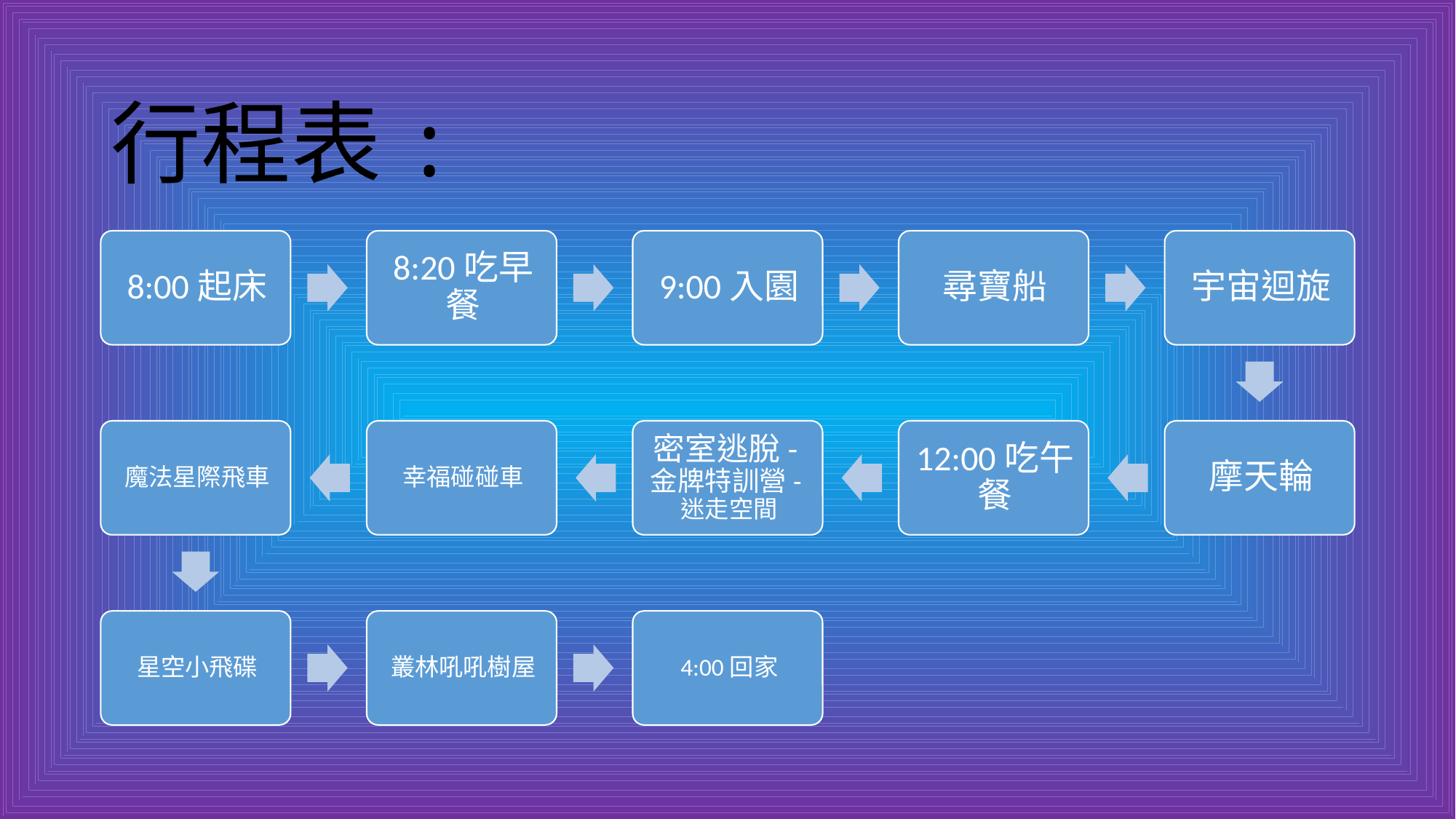

# 行程表:
8:00起床

8:20吃早餐

9:00入園

尋寶船

宇宙迴旋

摩天輪

12:00吃午餐

密室逃脫-金牌特訓營-迷走空間

幸福碰碰車

魔法星際飛車

星空小飛碟

叢林吼吼樹屋

4:00回家